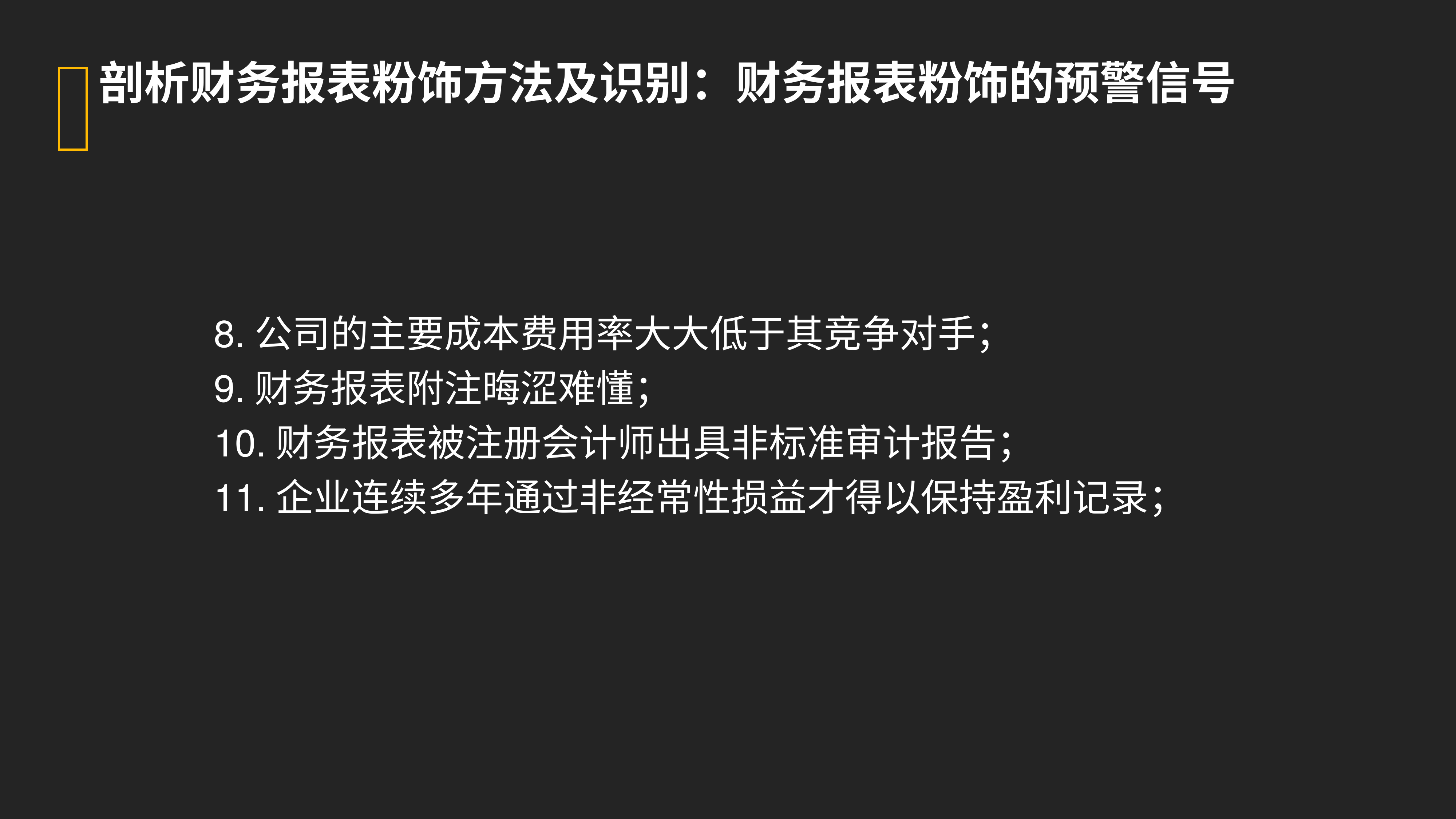

剖析财务报表粉饰方法及识别：财务报表粉饰的预警信号
8.公司的主要成本费用率大大低于其竞争对手；
9.财务报表附注晦涩难懂；
10.财务报表被注册会计师出具非标准审计报告；
11.企业连续多年通过非经常性损益才得以保持盈利记录；